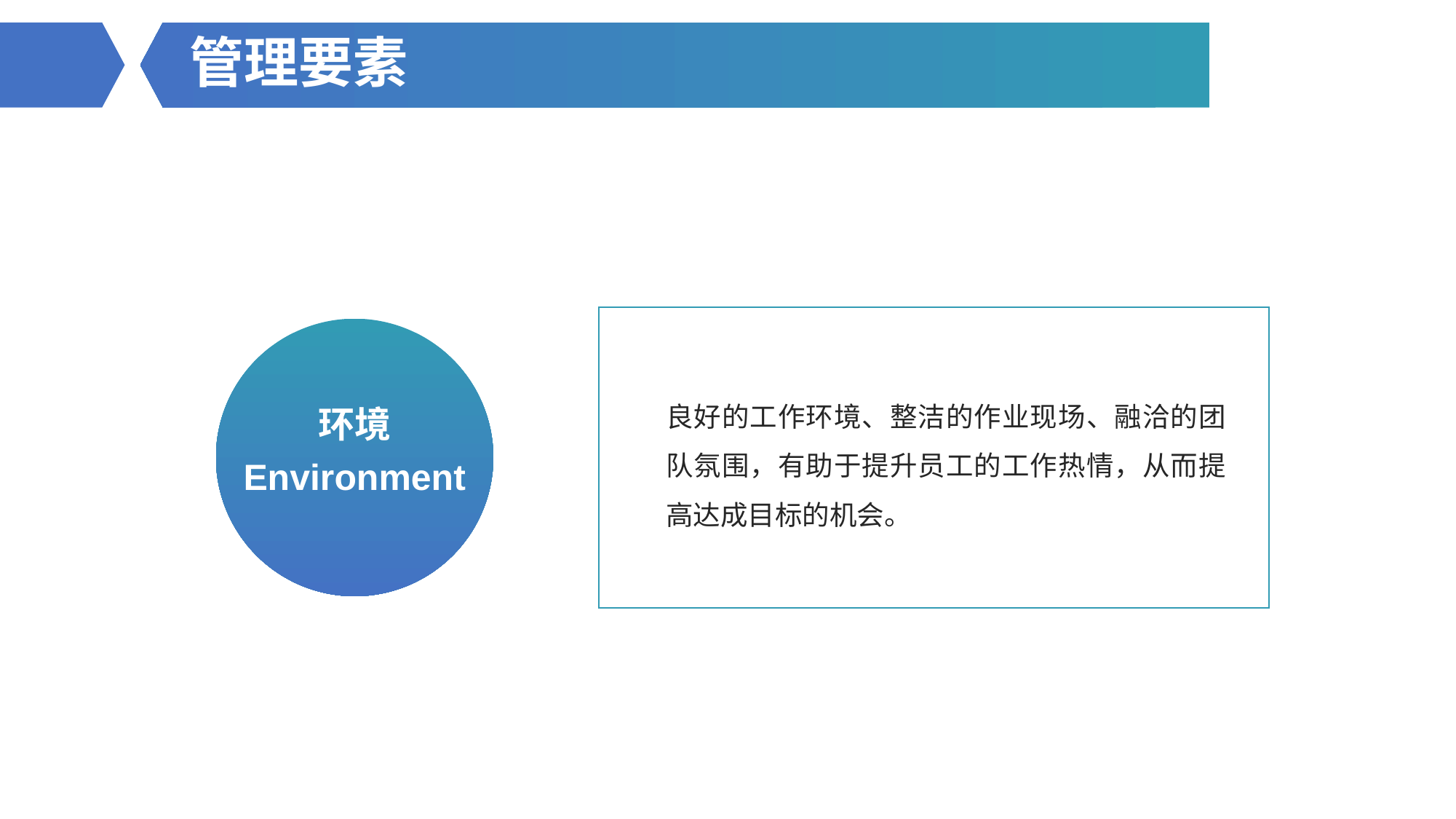

管理要素

良好的工作环境、整洁的作业现场、融洽的团队氛围，有助于提升员工的工作热情，从而提高达成目标的机会。
环境
Environment